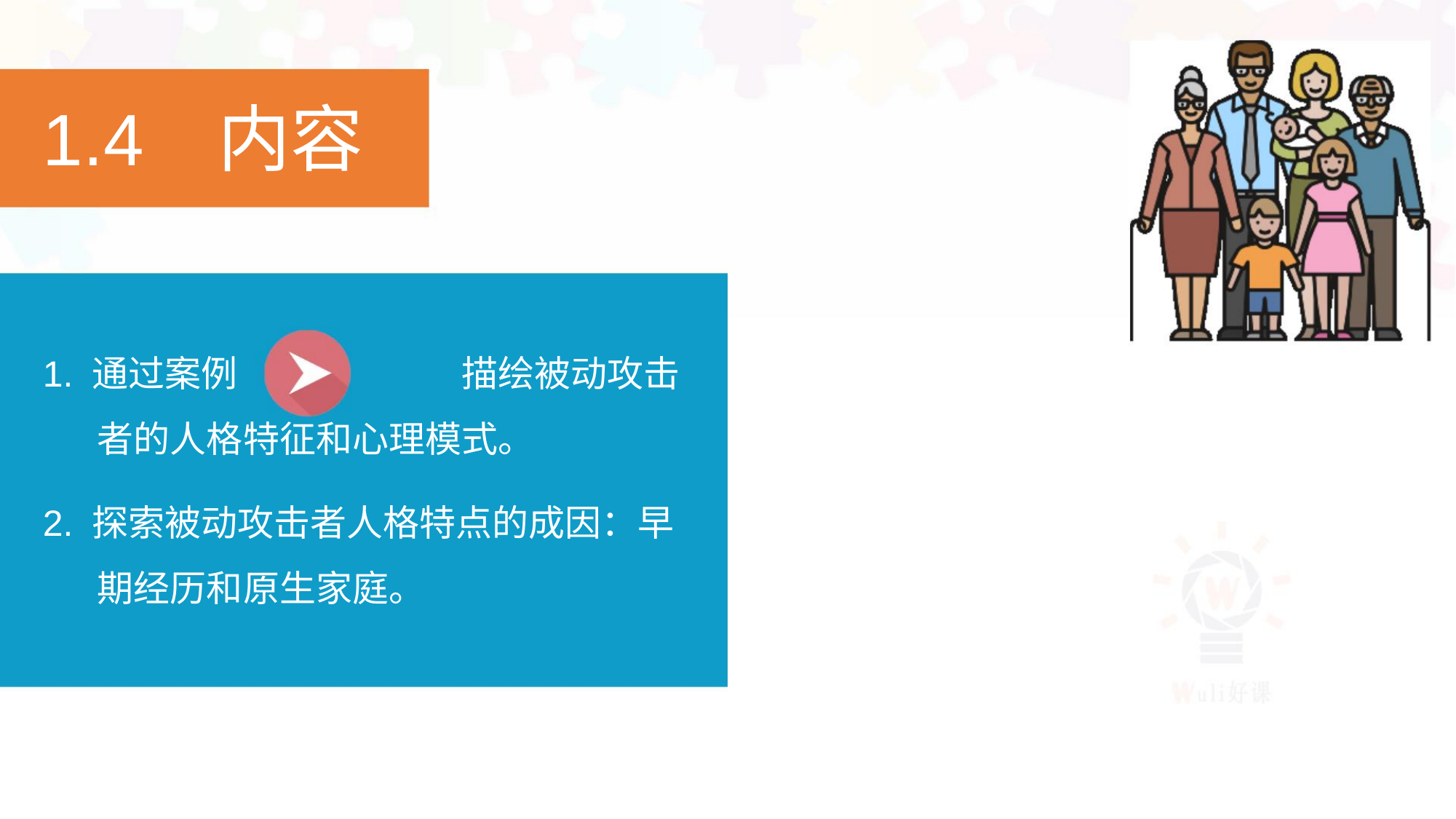

1.4 内容
1. 通过案例
描绘被动攻击
者的人格特征和心理模式。
2. 探索被动攻击者人格特点的成因：早
期经历和原生家庭。